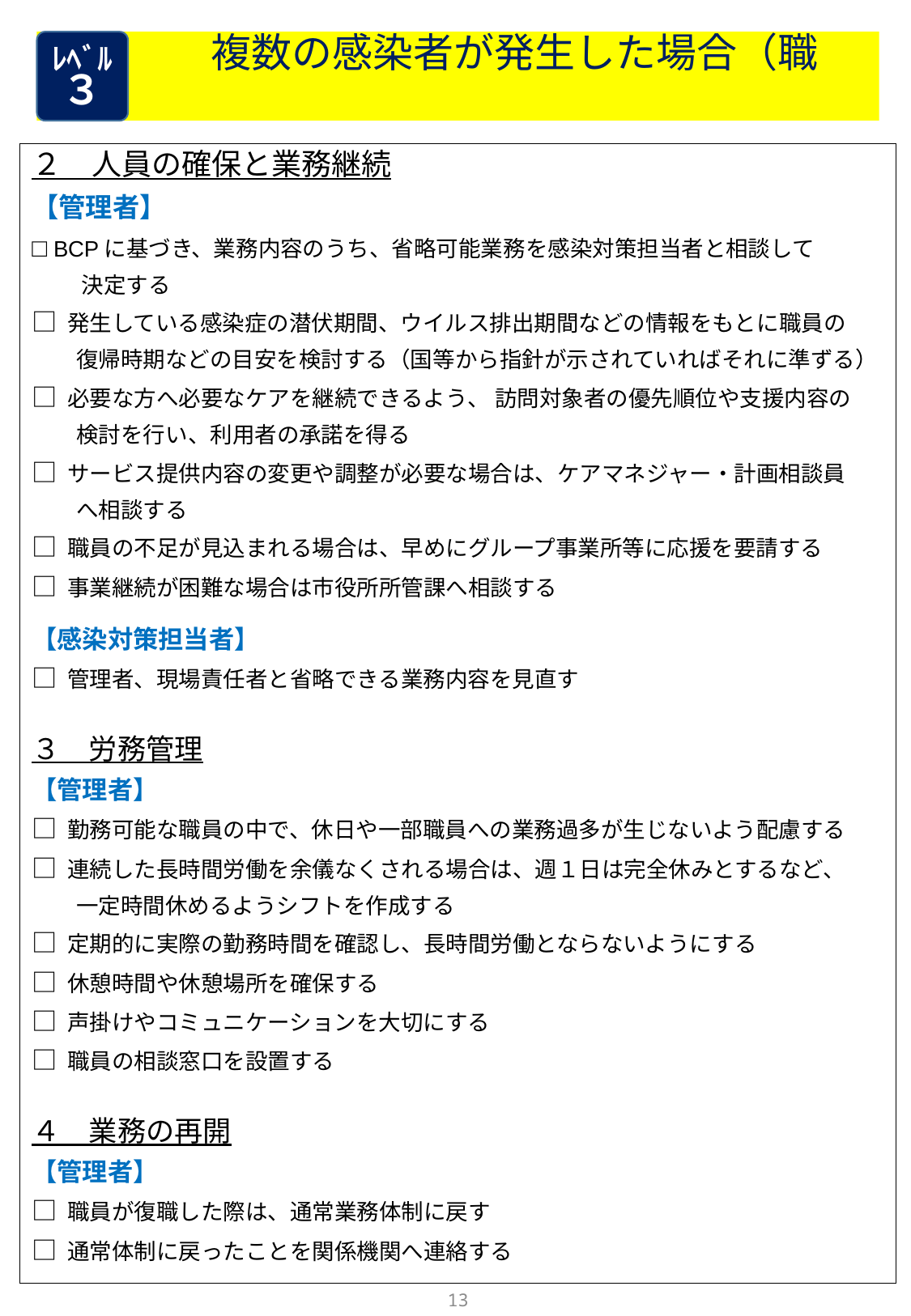

複数の感染者が発生した場合（職員）
ﾚﾍﾞﾙ
３
２　人員の確保と業務継続
【管理者】
□ BCPに基づき、業務内容のうち、省略可能業務を感染対策担当者と相談して
　　 決定する
□ 発生している感染症の潜伏期間、ウイルス排出期間などの情報をもとに職員の
　　復帰時期などの目安を検討する（国等から指針が示されていればそれに準ずる）
□ 必要な方へ必要なケアを継続できるよう、 訪問対象者の優先順位や支援内容の
　　検討を行い、利用者の承諾を得る
□ サービス提供内容の変更や調整が必要な場合は、ケアマネジャー・計画相談員
　　へ相談する
□ 職員の不足が見込まれる場合は、早めにグループ事業所等に応援を要請する
□ 事業継続が困難な場合は市役所所管課へ相談する

【感染対策担当者】
□ 管理者、現場責任者と省略できる業務内容を見直す

３　労務管理
【管理者】
□ 勤務可能な職員の中で、休日や一部職員への業務過多が生じないよう配慮する
□ 連続した長時間労働を余儀なくされる場合は、週１日は完全休みとするなど、
　　一定時間休めるようシフトを作成する
□ 定期的に実際の勤務時間を確認し、長時間労働とならないようにする
□ 休憩時間や休憩場所を確保する
□ 声掛けやコミュニケーションを大切にする
□ 職員の相談窓口を設置する

４　業務の再開
【管理者】
□ 職員が復職した際は、通常業務体制に戻す
□ 通常体制に戻ったことを関係機関へ連絡する

13